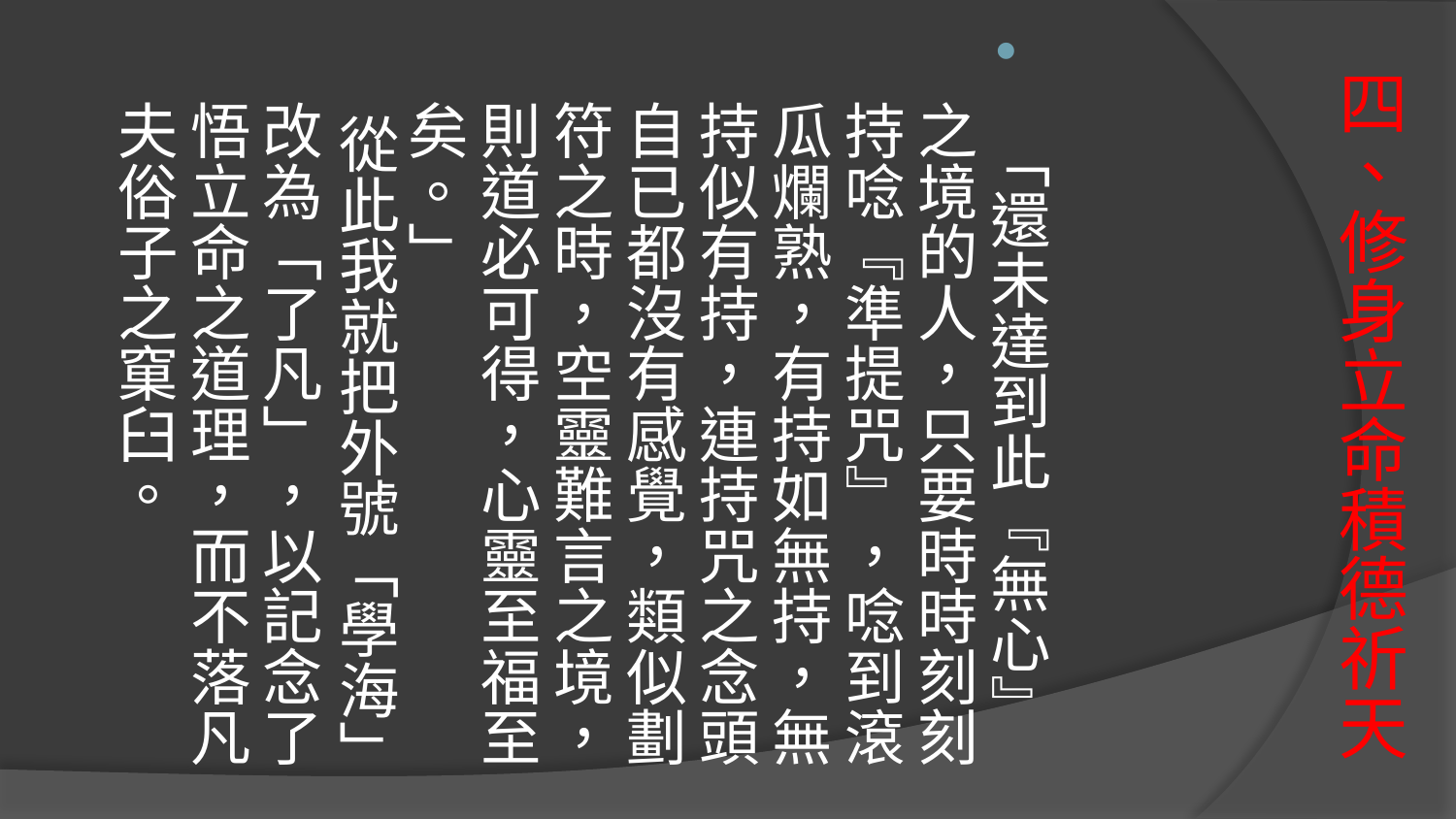

「還未達到此『無心』之境的人，只要時時刻刻持唸『準提咒』，唸到滾瓜爛熟，有持如無持，無持似有持，連持咒之念頭自已都沒有感覺，類似劃符之時，空靈難言之境，則道必可得，心靈至福至矣。」
 從此我就把外號「學海」改為「了凡」，以記念了悟立命之道理，而不落凡夫俗子之窠臼。

# 四、修身立命積德祈天